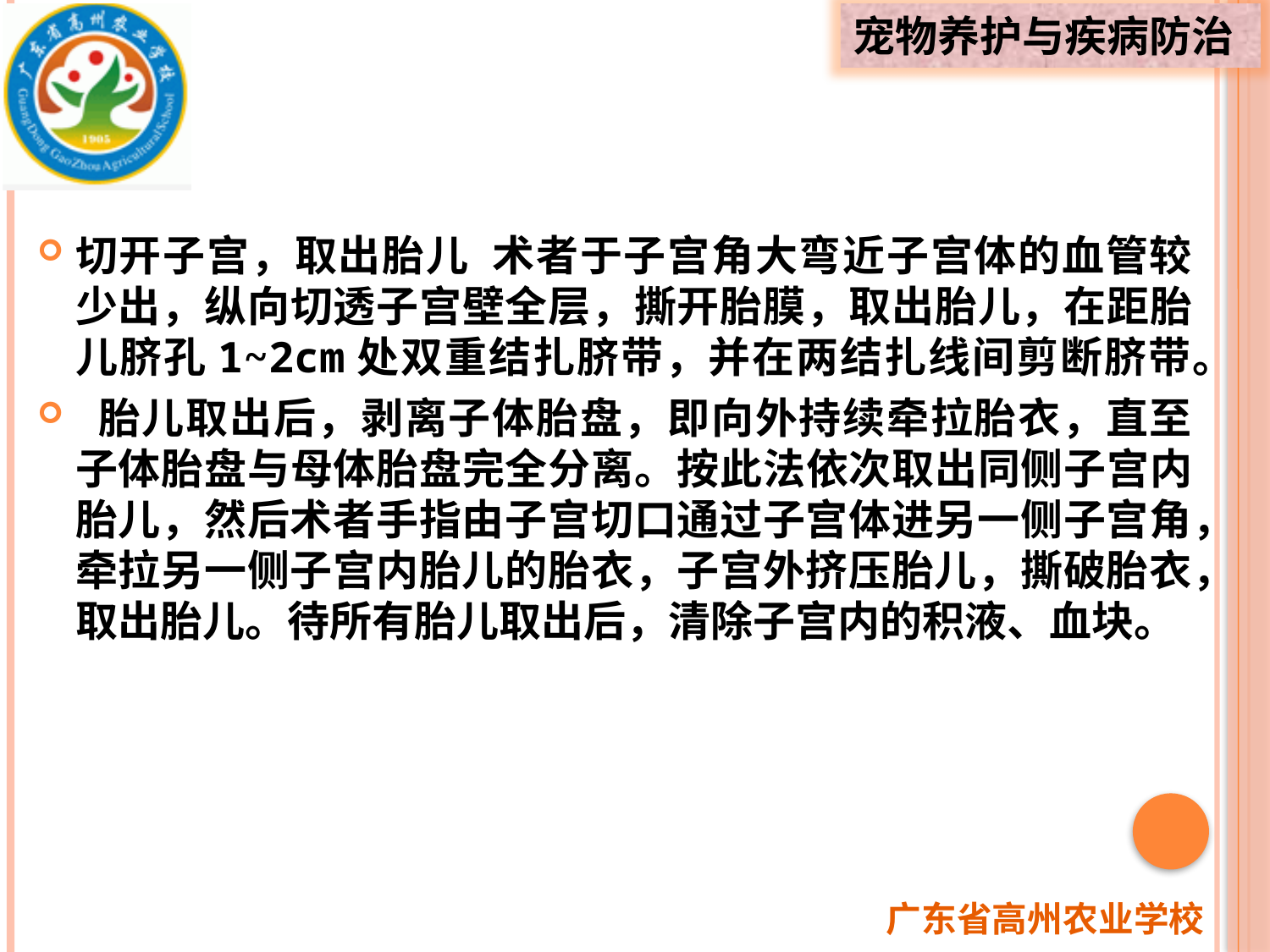

切开子宫，取出胎儿  术者于子宫角大弯近子宫体的血管较少出，纵向切透子宫壁全层，撕开胎膜，取出胎儿，在距胎儿脐孔1~2cm处双重结扎脐带，并在两结扎线间剪断脐带。
 胎儿取出后，剥离子体胎盘，即向外持续牵拉胎衣，直至子体胎盘与母体胎盘完全分离。按此法依次取出同侧子宫内胎儿，然后术者手指由子宫切口通过子宫体进另一侧子宫角，牵拉另一侧子宫内胎儿的胎衣，子宫外挤压胎儿，撕破胎衣，取出胎儿。待所有胎儿取出后，清除子宫内的积液、血块。